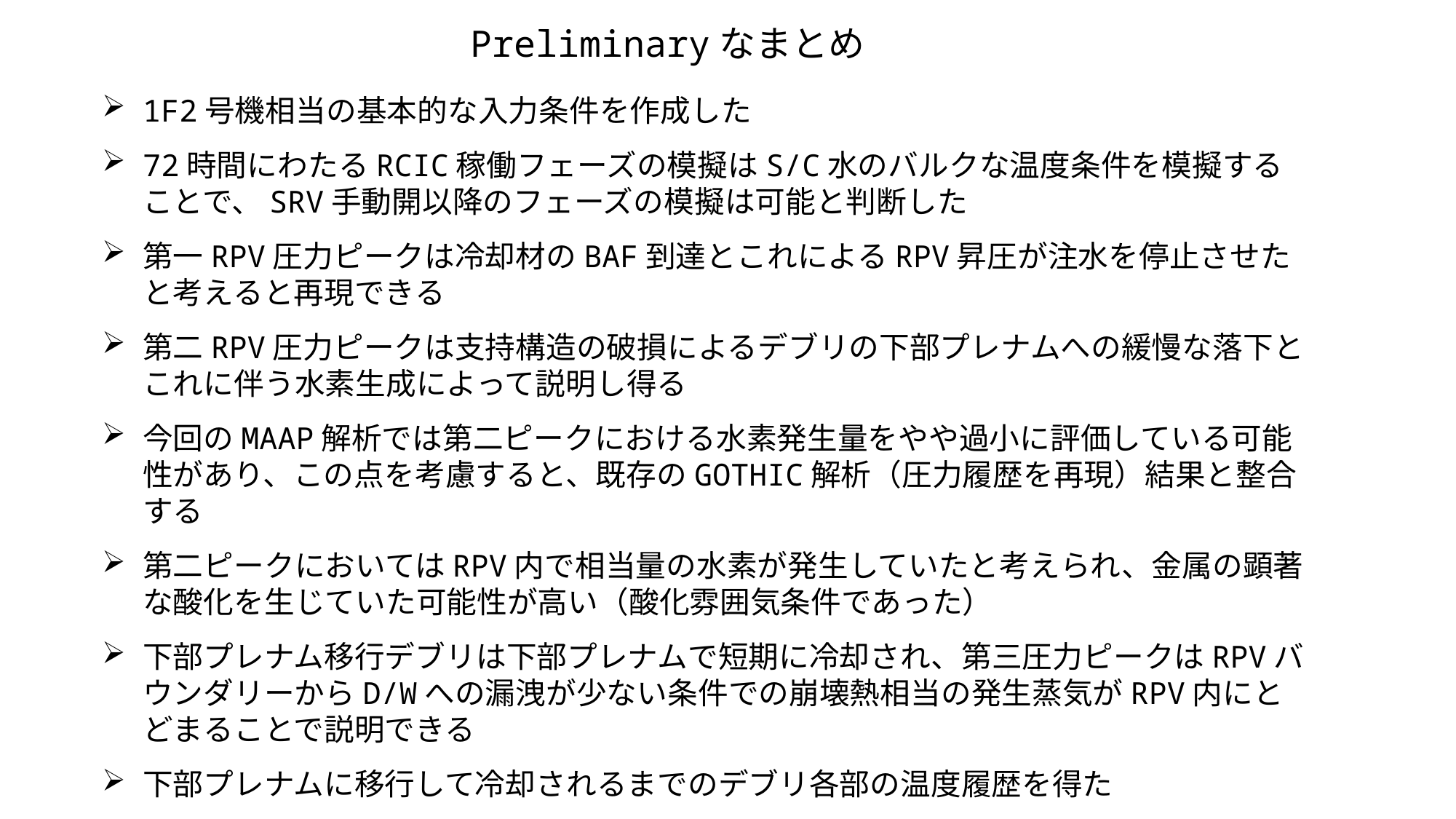

Preliminaryなまとめ
1F2号機相当の基本的な入力条件を作成した
72時間にわたるRCIC稼働フェーズの模擬はS/C水のバルクな温度条件を模擬することで、SRV手動開以降のフェーズの模擬は可能と判断した
第一RPV圧力ピークは冷却材のBAF到達とこれによるRPV昇圧が注水を停止させたと考えると再現できる
第二RPV圧力ピークは支持構造の破損によるデブリの下部プレナムへの緩慢な落下とこれに伴う水素生成によって説明し得る
今回のMAAP解析では第二ピークにおける水素発生量をやや過小に評価している可能性があり、この点を考慮すると、既存のGOTHIC解析（圧力履歴を再現）結果と整合する
第二ピークにおいてはRPV内で相当量の水素が発生していたと考えられ、金属の顕著な酸化を生じていた可能性が高い（酸化雰囲気条件であった）
下部プレナム移行デブリは下部プレナムで短期に冷却され、第三圧力ピークはRPVバウンダリーからD/Wへの漏洩が少ない条件での崩壊熱相当の発生蒸気がRPV内にとどまることで説明できる
下部プレナムに移行して冷却されるまでのデブリ各部の温度履歴を得た